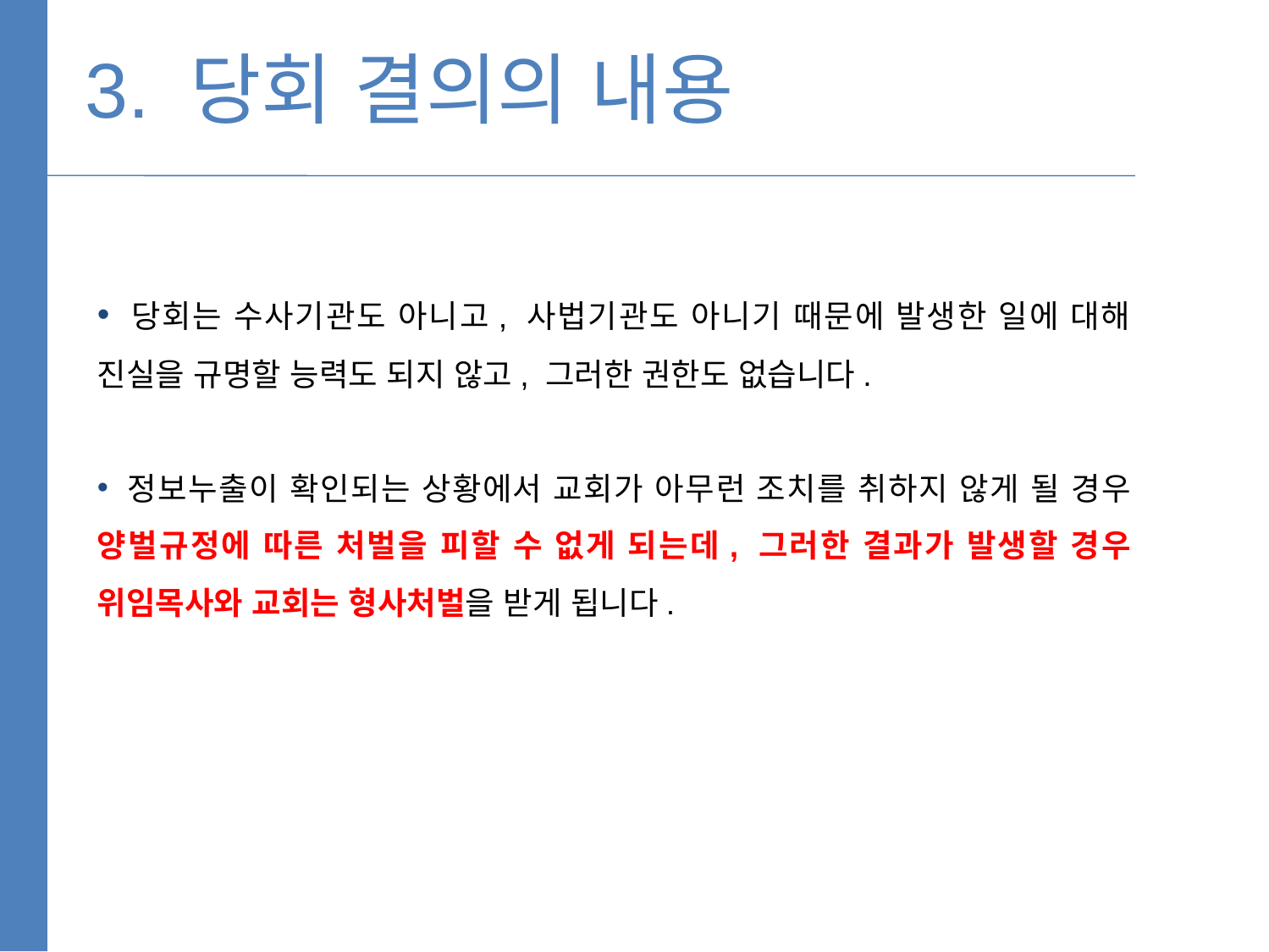

3. 당회 결의의 내용

 당회는 수사기관도 아니고, 사법기관도 아니기 때문에 발생한 일에 대해 진실을 규명할 능력도 되지 않고, 그러한 권한도 없습니다.

 정보누출이 확인되는 상황에서 교회가 아무런 조치를 취하지 않게 될 경우 양벌규정에 따른 처벌을 피할 수 없게 되는데, 그러한 결과가 발생할 경우 위임목사와 교회는 형사처벌을 받게 됩니다.